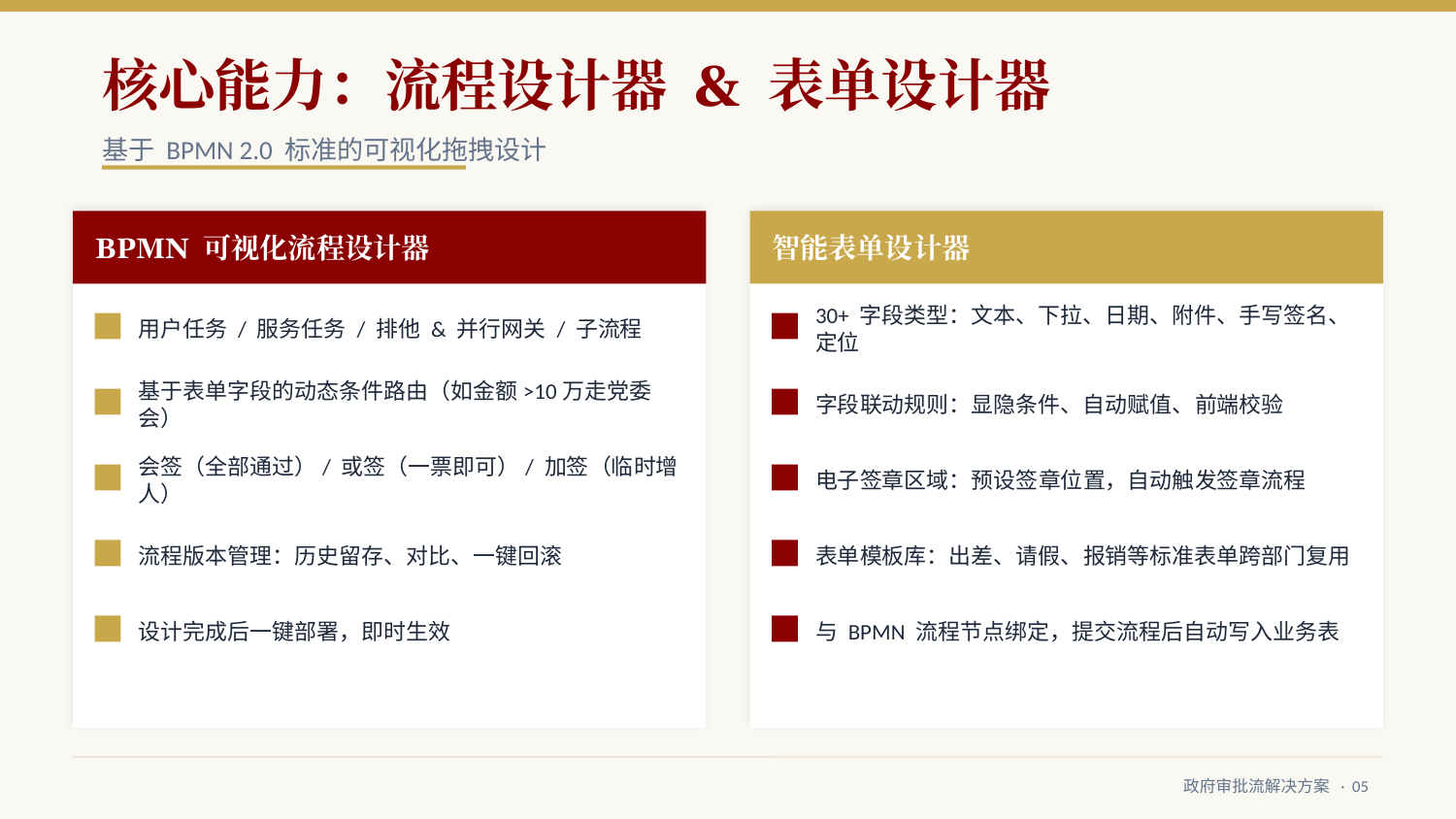

核心能力：流程设计器 & 表单设计器
基于 BPMN 2.0 标准的可视化拖拽设计

BPMN 可视化流程设计器
智能表单设计器
用户任务 / 服务任务 / 排他 & 并行网关 / 子流程
30+ 字段类型：文本、下拉、日期、附件、手写签名、定位

基于表单字段的动态条件路由（如金额>10万走党委会）
字段联动规则：显隐条件、自动赋值、前端校验

会签（全部通过）/ 或签（一票即可）/ 加签（临时增人）
电子签章区域：预设签章位置，自动触发签章流程

流程版本管理：历史留存、对比、一键回滚
表单模板库：出差、请假、报销等标准表单跨部门复用

设计完成后一键部署，即时生效
与 BPMN 流程节点绑定，提交流程后自动写入业务表

政府审批流解决方案  ·  05